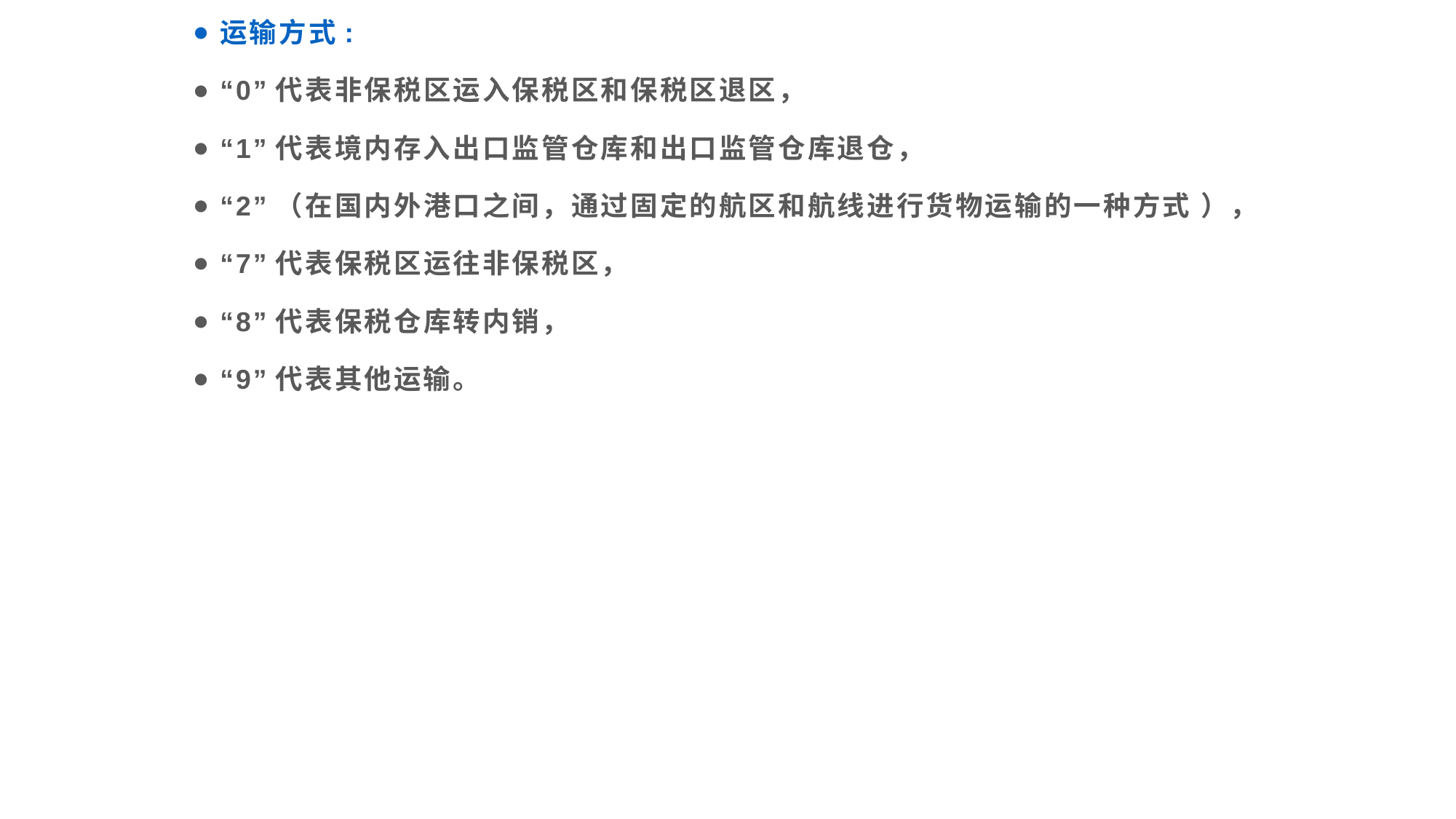

运输方式:
“0”代表非保税区运入保税区和保税区退区，
“1”代表境内存入出口监管仓库和出口监管仓库退仓，
“2”（在国内外港口之间，通过固定的航区和航线进行货物运输的一种方式 ），
“7”代表保税区运往非保税区，
“8”代表保税仓库转内销，
“9”代表其他运输。